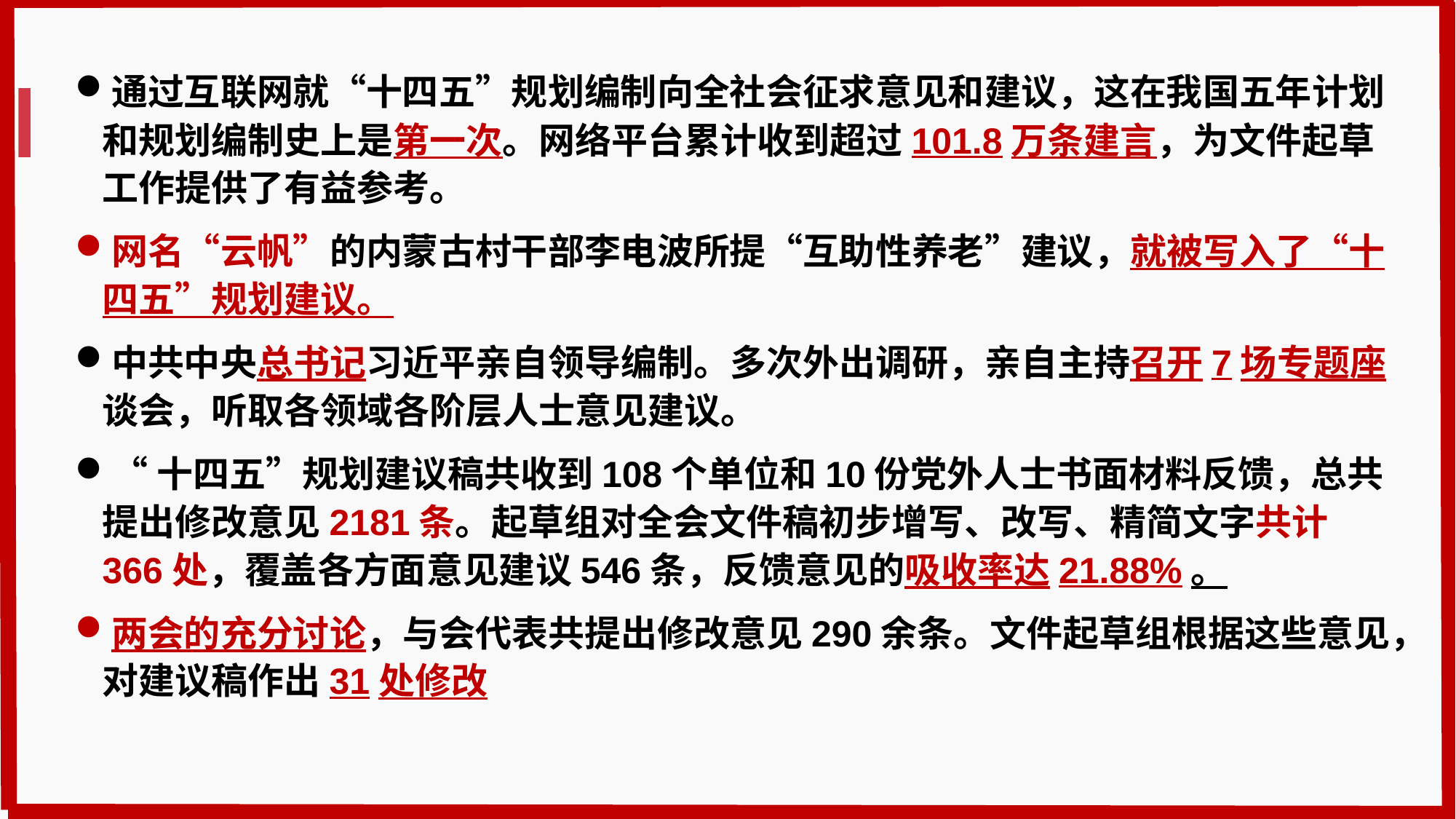

通过互联网就“十四五”规划编制向全社会征求意见和建议，这在我国五年计划和规划编制史上是第一次。网络平台累计收到超过101.8万条建言，为文件起草工作提供了有益参考。
网名“云帆”的内蒙古村干部李电波所提“互助性养老”建议，就被写入了“十四五”规划建议。
中共中央总书记习近平亲自领导编制。多次外出调研，亲自主持召开7场专题座谈会，听取各领域各阶层人士意见建议。
“十四五”规划建议稿共收到108个单位和10份党外人士书面材料反馈，总共提出修改意见2181条。起草组对全会文件稿初步增写、改写、精简文字共计366处，覆盖各方面意见建议546条，反馈意见的吸收率达21.88%。
两会的充分讨论，与会代表共提出修改意见290余条。文件起草组根据这些意见，对建议稿作出31处修改